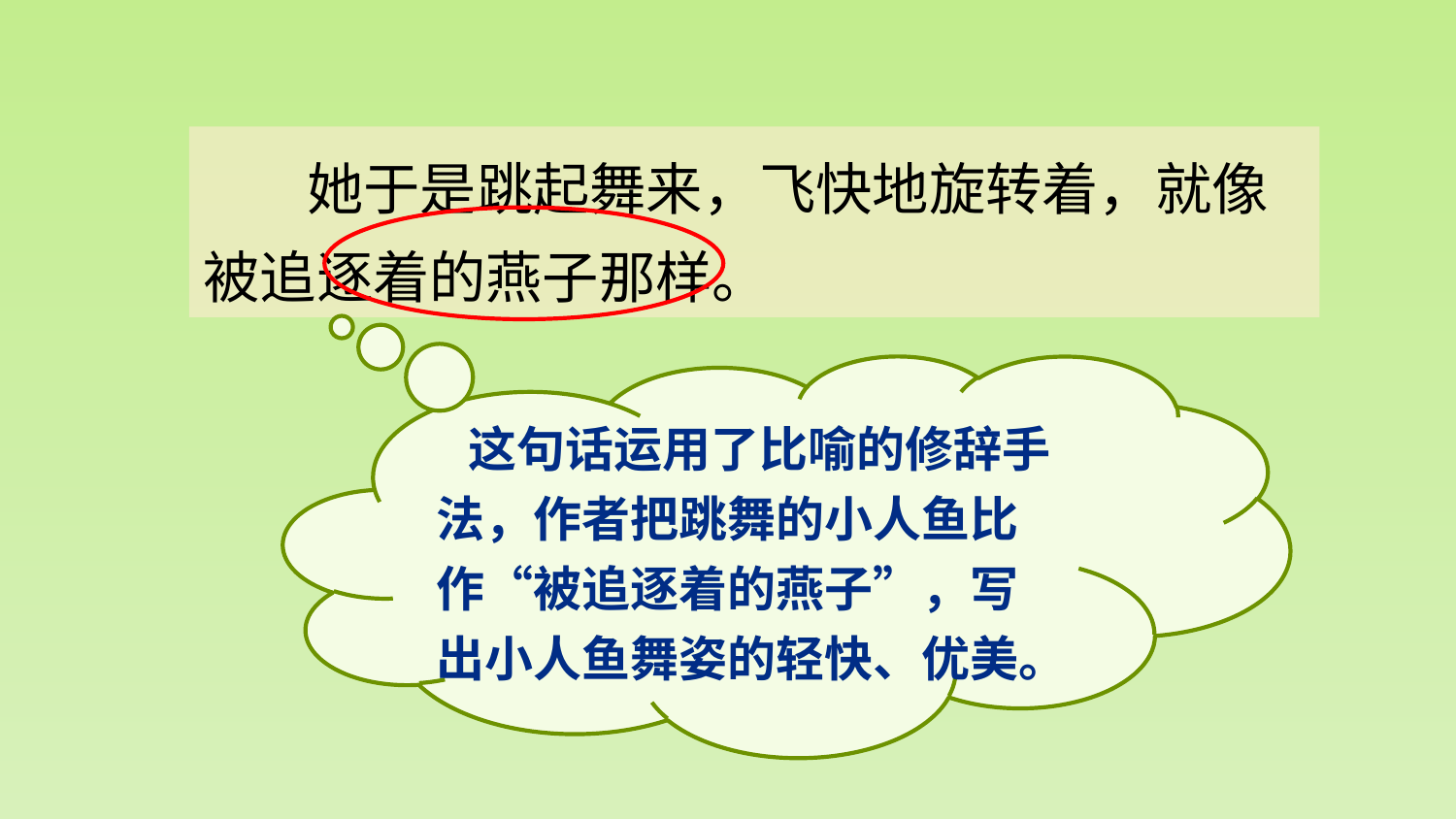

她于是跳起舞来，飞快地旋转着，就像被追逐着的燕子那样。

  这句话运用了比喻的修辞手法，作者把跳舞的小人鱼比作“被追逐着的燕子”，写出小人鱼舞姿的轻快、优美。